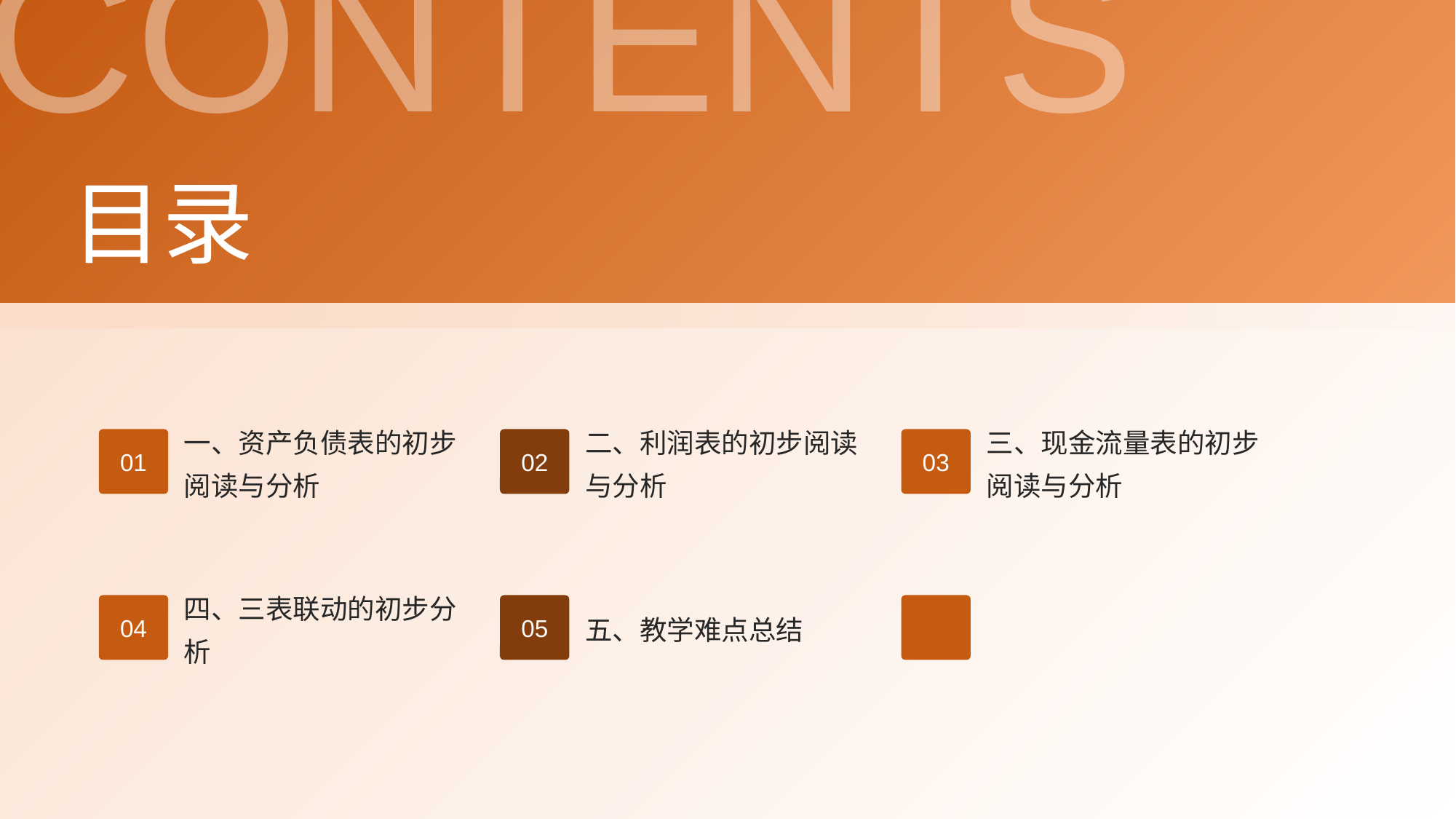

CONTENTS
目录

一、资产负债表的初步阅读与分析
二、利润表的初步阅读与分析
三、现金流量表的初步阅读与分析

01
02
03
四、三表联动的初步分析
五、教学难点总结

04
05